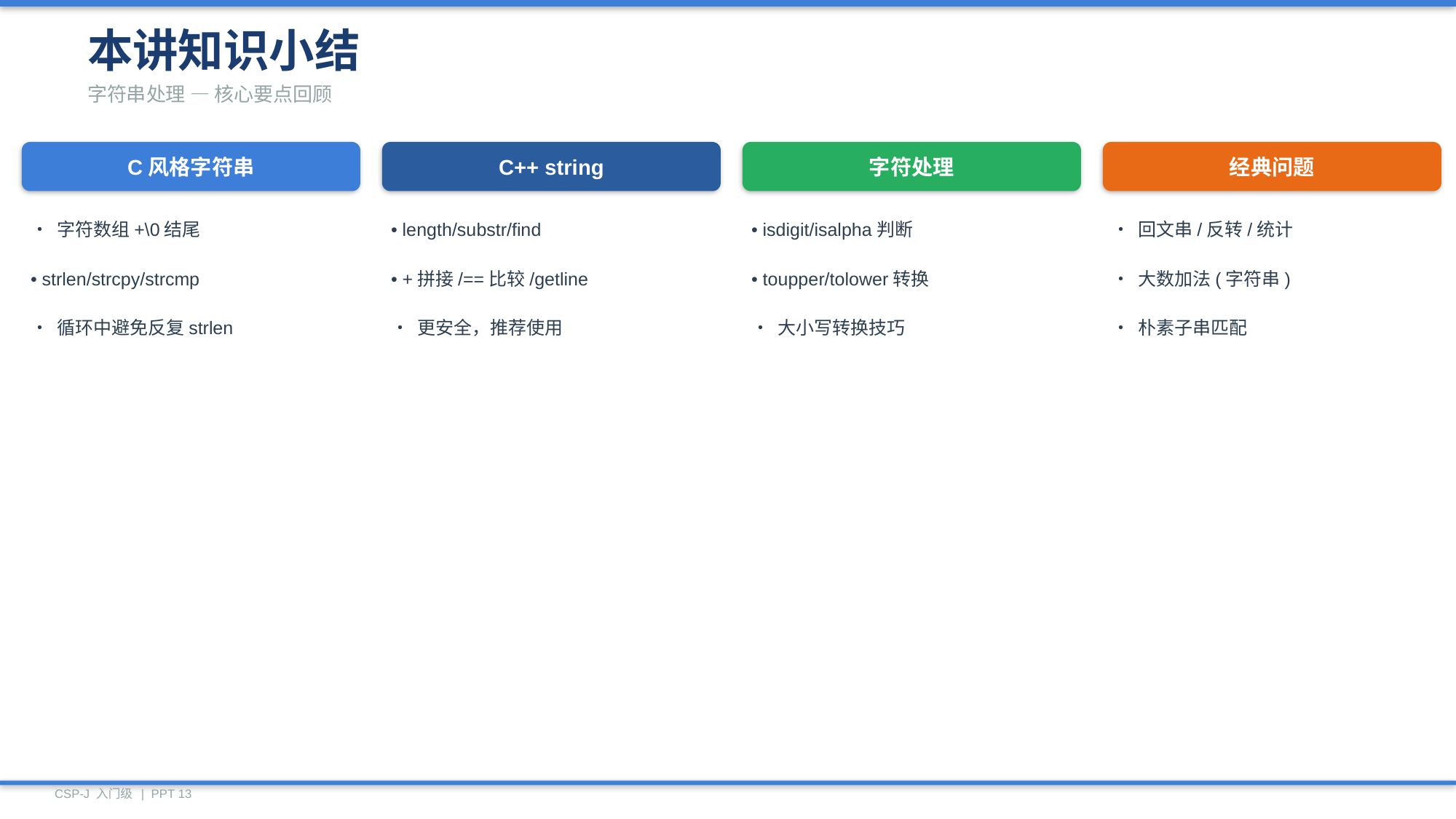

本讲知识小结
字符串处理 — 核心要点回顾
C风格字符串
C++ string
字符处理
经典问题
• 字符数组+\0结尾
• length/substr/find
• isdigit/isalpha判断
• 回文串/反转/统计
• strlen/strcpy/strcmp
• +拼接/==比较/getline
• toupper/tolower转换
• 大数加法(字符串)
• 循环中避免反复strlen
• 更安全，推荐使用
• 大小写转换技巧
• 朴素子串匹配

CSP-J 入门级  |  PPT 13